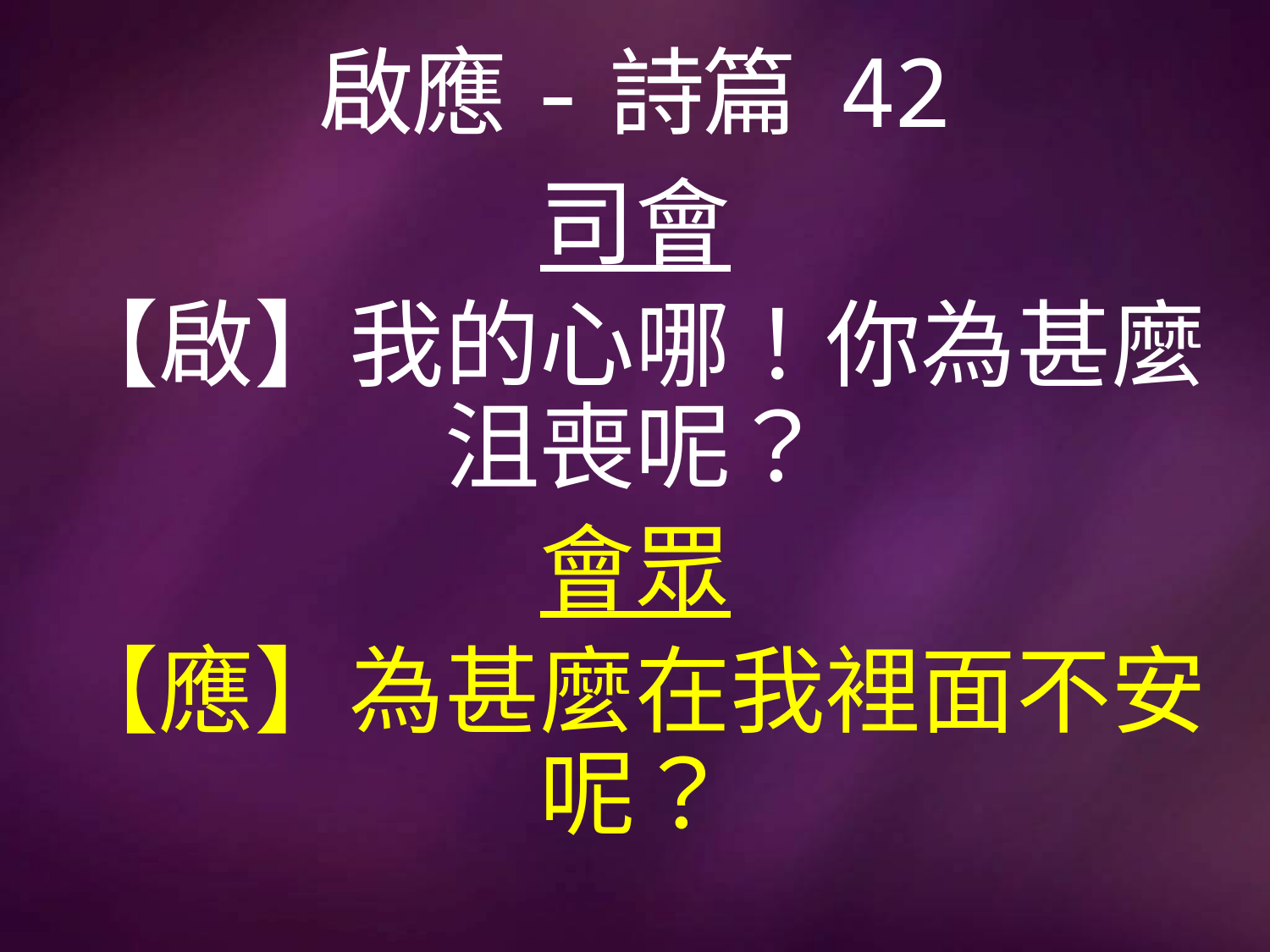

# 啟應-詩篇 42
司會
【啟】我的心哪！你為甚麼沮喪呢？
會眾
【應】為甚麼在我裡面不安呢？